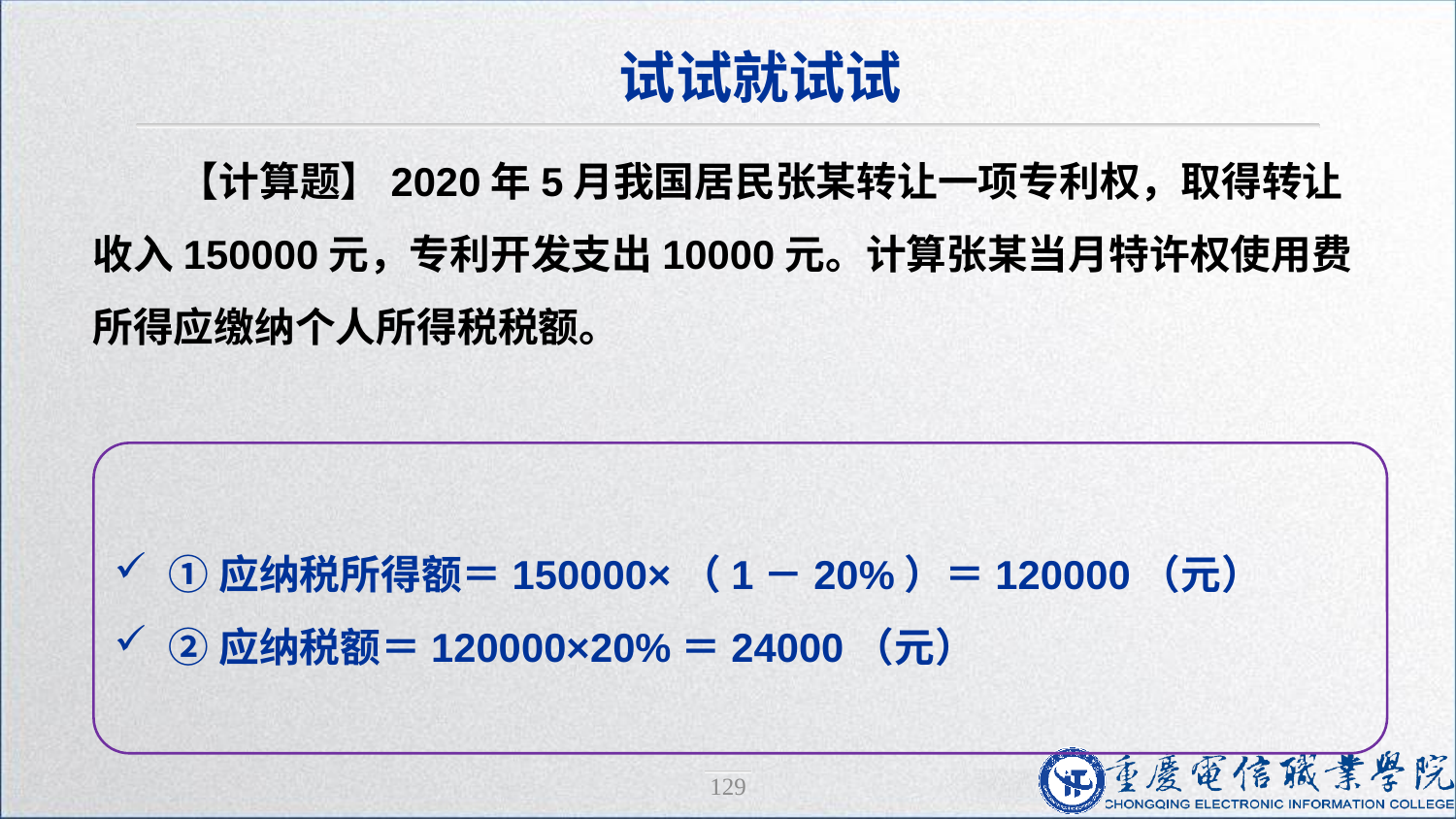

试试就试试
【计算题】2020年5月我国居民张某转让一项专利权，取得转让收入150000元，专利开发支出10000元。计算张某当月特许权使用费所得应缴纳个人所得税税额。

①应纳税所得额＝150000×（1－20%）＝120000（元）
②应纳税额＝120000×20%＝24000（元）
129